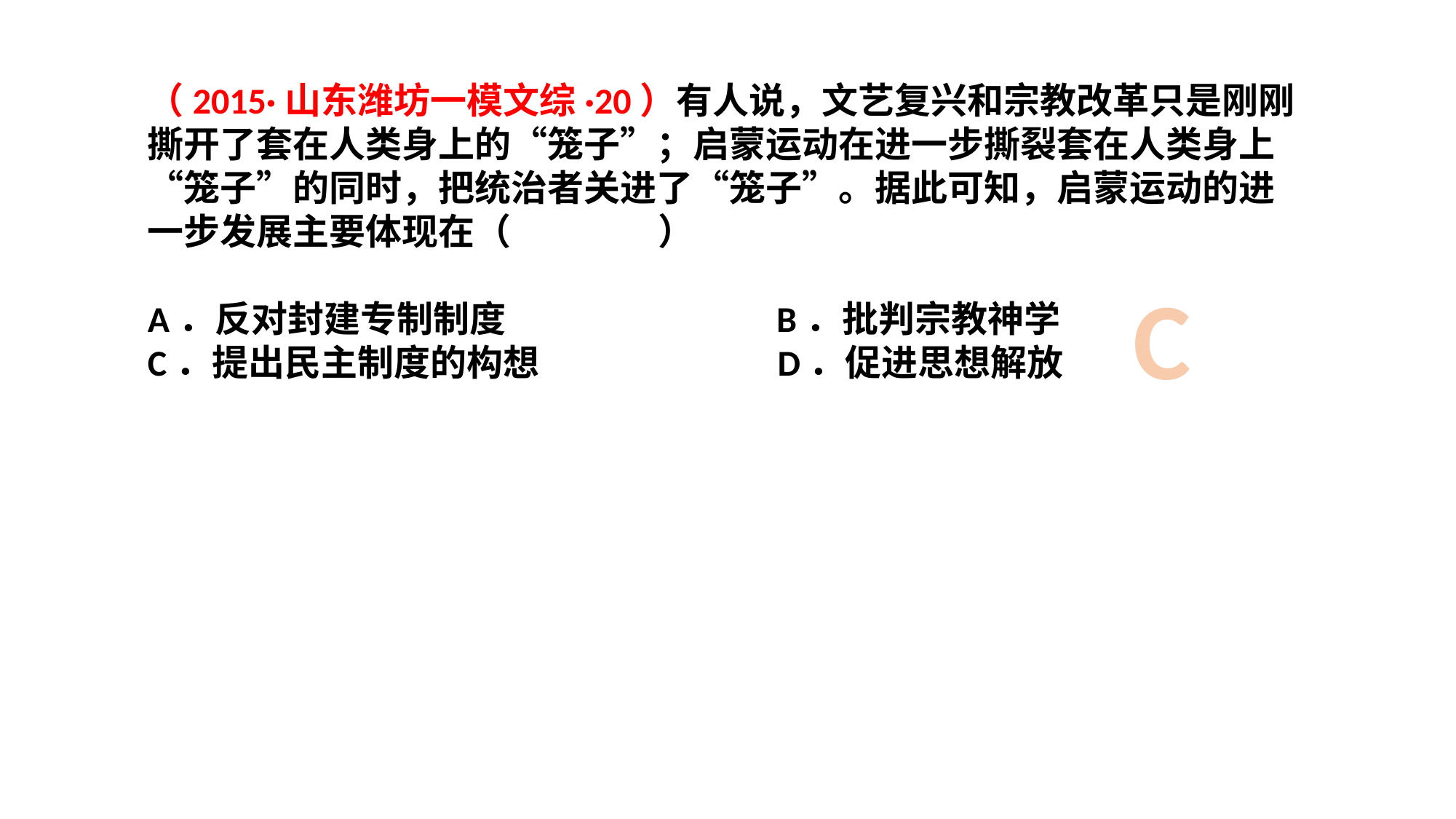

（2015·山东潍坊一模文综·20）有人说，文艺复兴和宗教改革只是刚刚撕开了套在人类身上的“笼子”；启蒙运动在进一步撕裂套在人类身上“笼子”的同时，把统治者关进了“笼子”。据此可知，启蒙运动的进一步发展主要体现在（　       　  ）

A．反对封建专制制度                                B．批判宗教神学
C．提出民主制度的构想                            D．促进思想解放

C